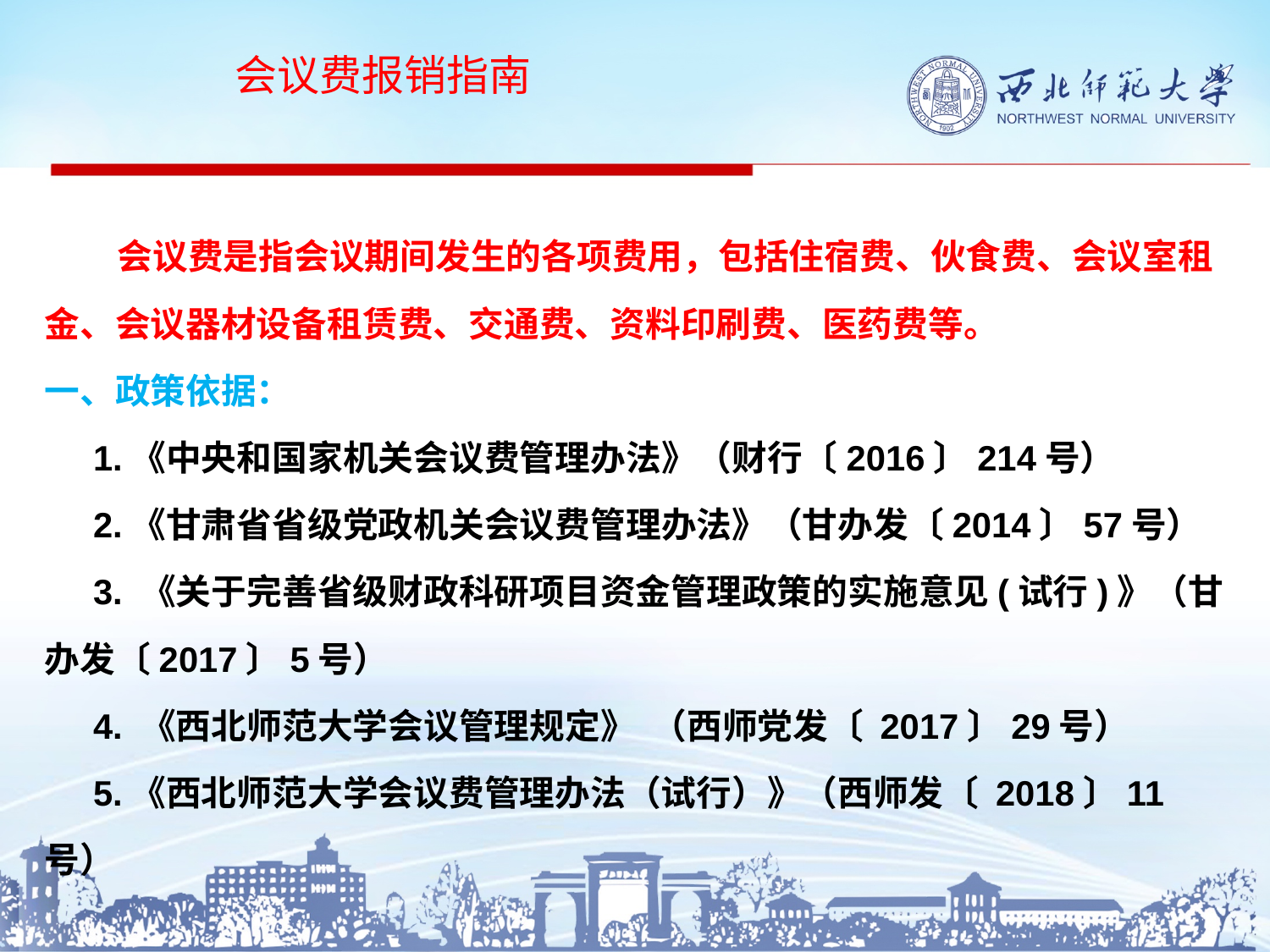

会议费报销指南
# 会议费是指会议期间发生的各项费用，包括住宿费、伙食费、会议室租金、会议器材设备租赁费、交通费、资料印刷费、医药费等。 一、政策依据： 1.《中央和国家机关会议费管理办法》（财行〔2016〕214号） 2.《甘肃省省级党政机关会议费管理办法》（甘办发〔2014〕57号） 3. 《关于完善省级财政科研项目资金管理政策的实施意见(试行)》（甘办发〔2017〕5号） 4. 《西北师范大学会议管理规定》  （西师党发〔 2017〕29号） 5.《西北师范大学会议费管理办法（试行）》（西师发〔 2018〕11号）